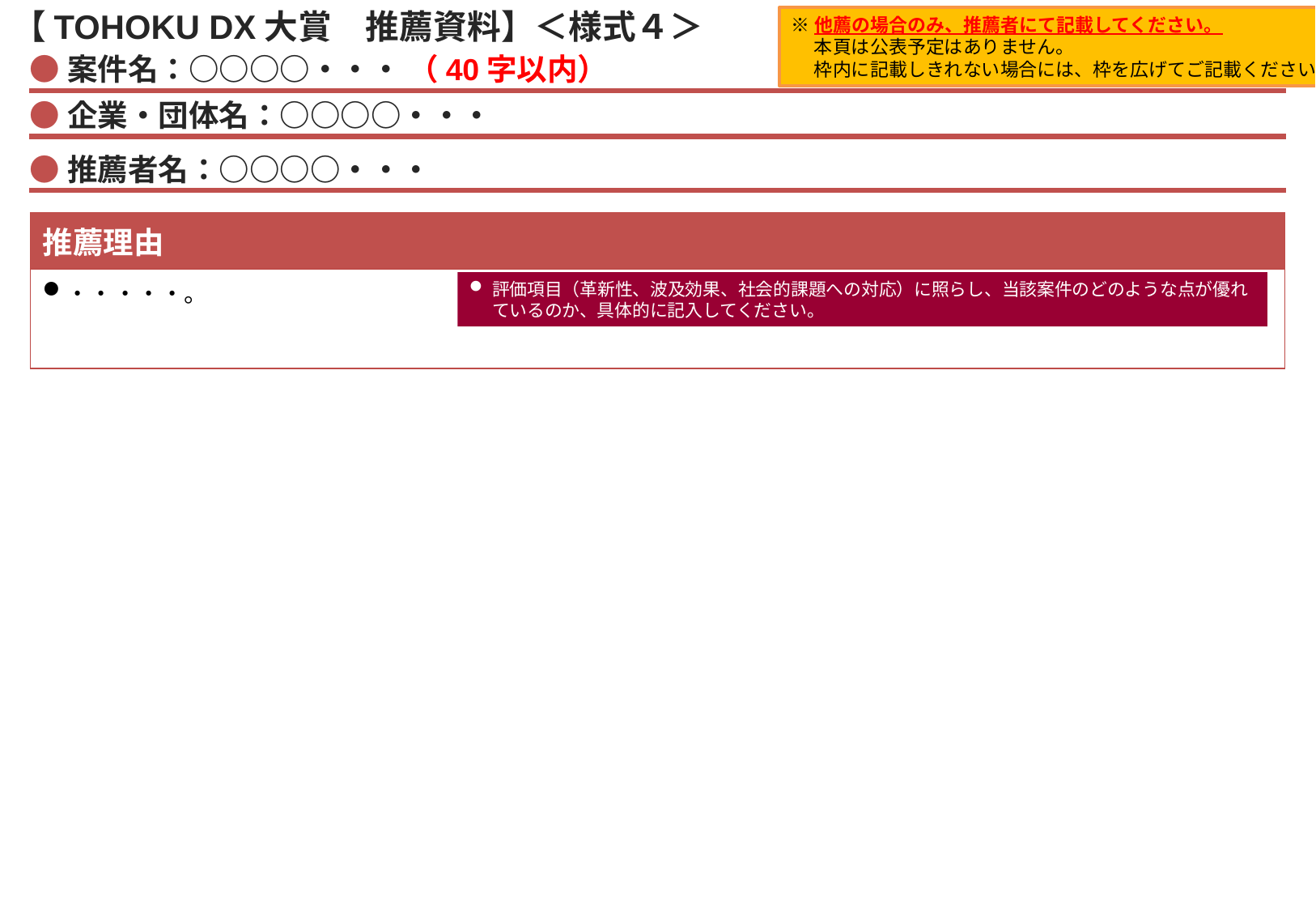

【TOHOKU DX大賞　推薦資料】＜様式４＞
※他薦の場合のみ、推薦者にて記載してください。
　 本頁は公表予定はありません。
　 枠内に記載しきれない場合には、枠を広げてご記載ください。
●案件名：○○○○・・・ （40字以内）
●企業・団体名：○○○○・・・
●推薦者名：○○○○・・・
| 推薦理由 |
| --- |
| ・・・・・。 |
評価項目（革新性、波及効果、社会的課題への対応）に照らし、当該案件のどのような点が優れているのか、具体的に記入してください。